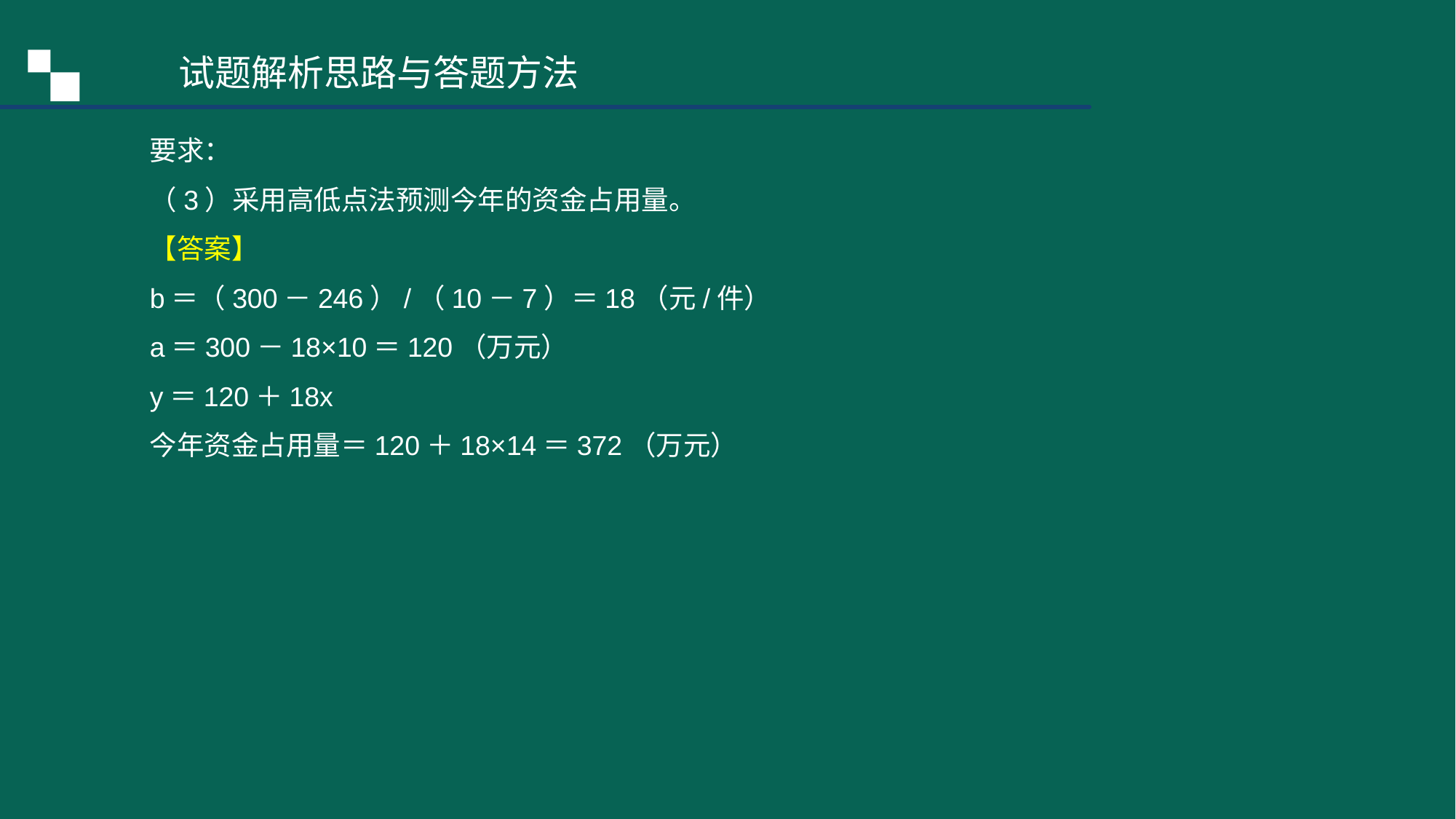

试题解析思路与答题方法
要求：
（3）采用高低点法预测今年的资金占用量。
【答案】
b＝（300－246）/（10－7）＝18（元/件）
a＝300－18×10＝120（万元）
y＝120＋18x
今年资金占用量＝120＋18×14＝372（万元）